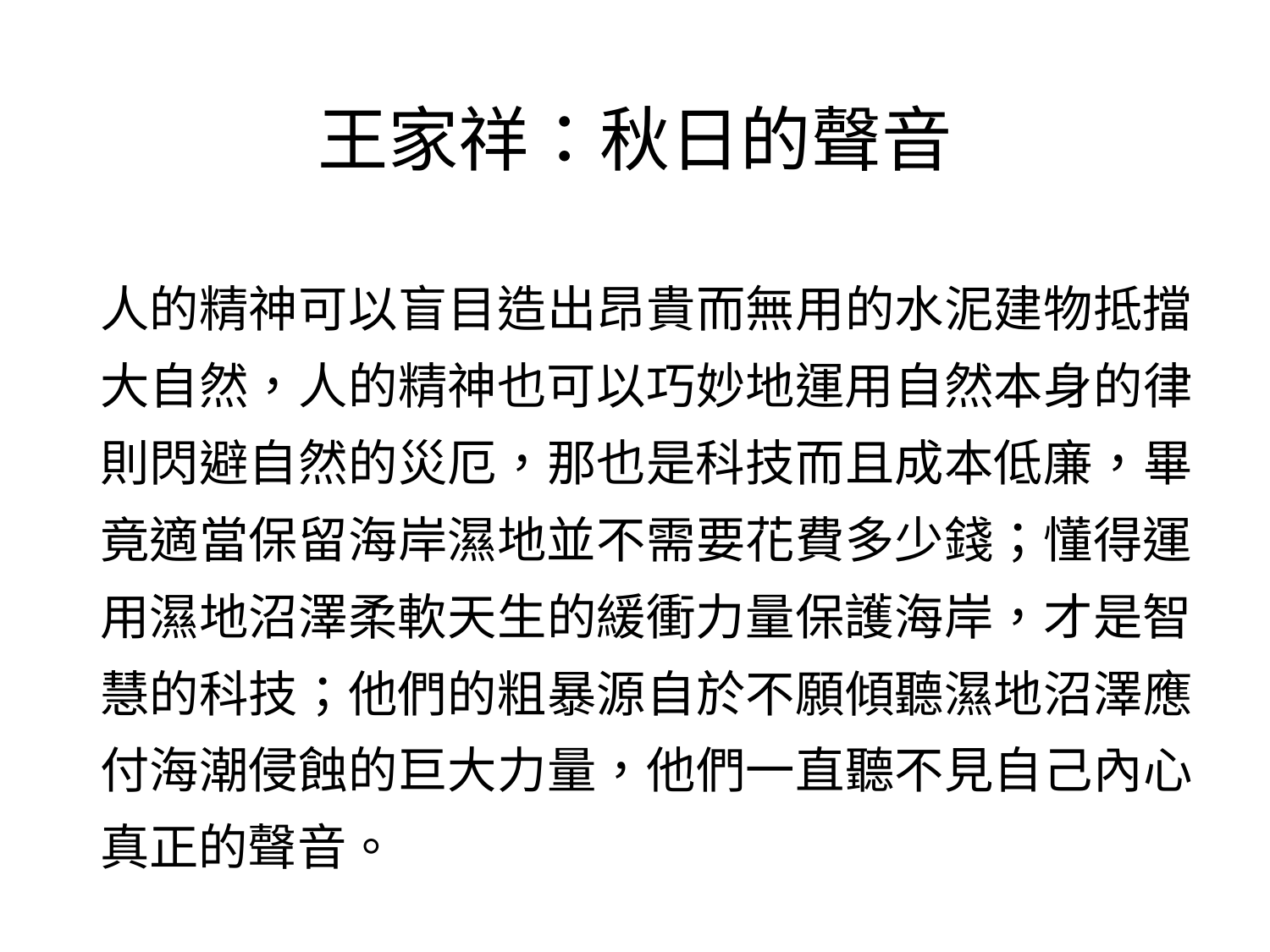

# 王家祥：秋日的聲音
人的精神可以盲目造出昂貴而無用的水泥建物抵擋大自然，人的精神也可以巧妙地運用自然本身的律則閃避自然的災厄，那也是科技而且成本低廉，畢竟適當保留海岸濕地並不需要花費多少錢；懂得運用濕地沼澤柔軟天生的緩衝力量保護海岸，才是智慧的科技；他們的粗暴源自於不願傾聽濕地沼澤應付海潮侵蝕的巨大力量，他們一直聽不見自己內心真正的聲音。